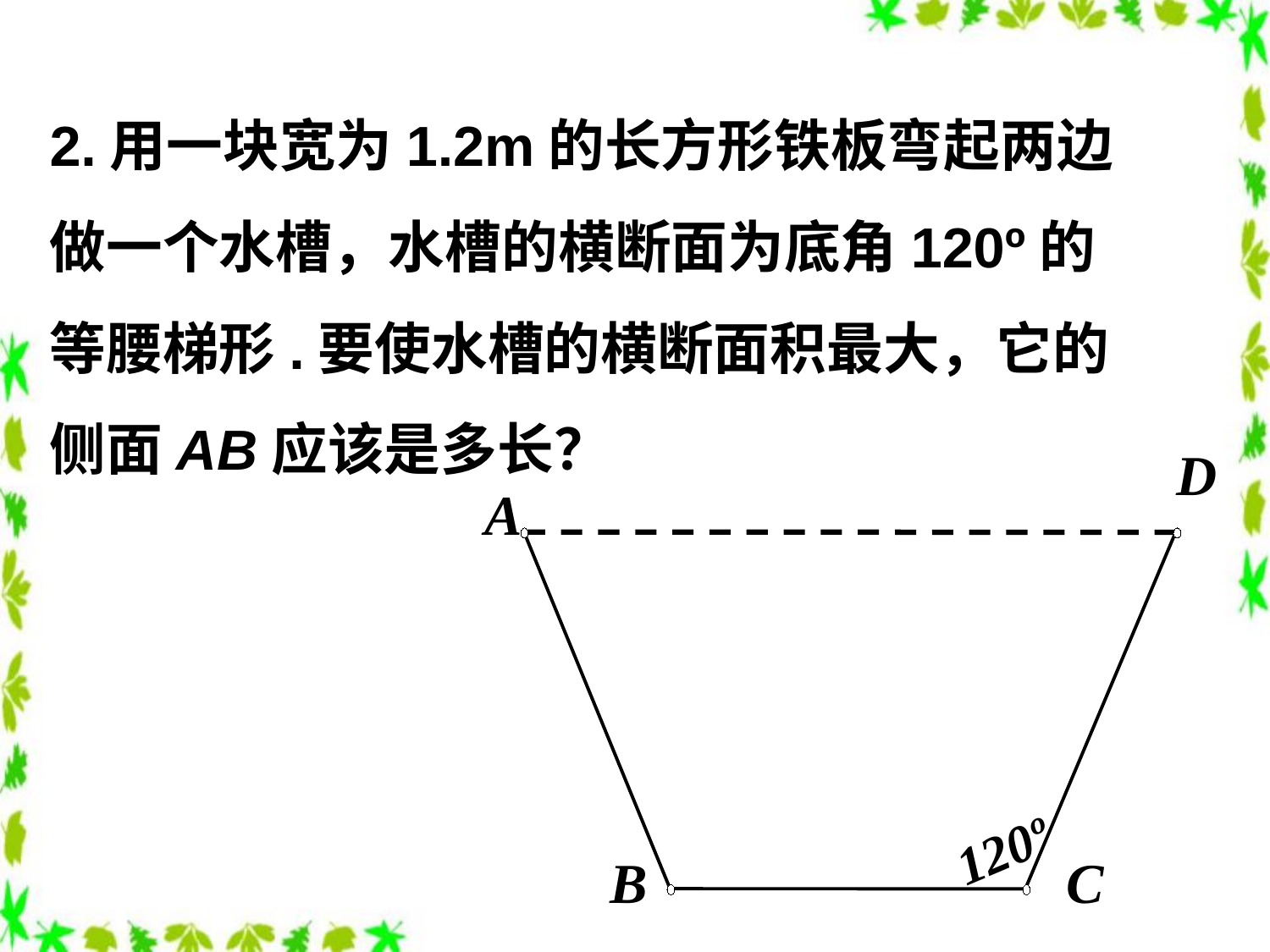

2.用一块宽为1.2m的长方形铁板弯起两边做一个水槽，水槽的横断面为底角120º的等腰梯形.要使水槽的横断面积最大，它的侧面AB应该是多长？
D
A

120º

B
C